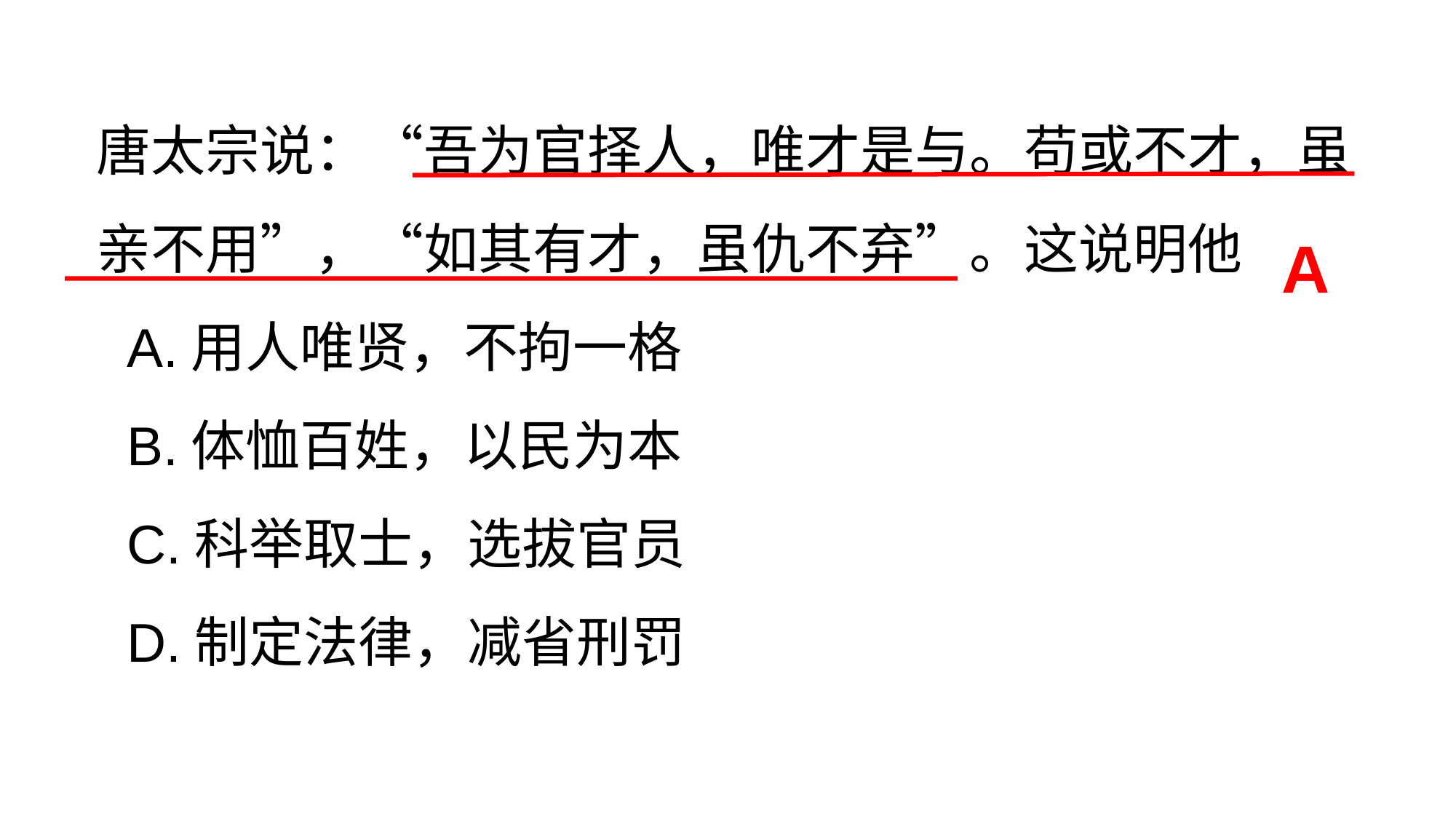

唐太宗说：“吾为官择人，唯才是与。苟或不才，虽亲不用”，“如其有才，虽仇不弃”。这说明他
  A.用人唯贤，不拘一格
  B.体恤百姓，以民为本
  C.科举取士，选拔官员
  D.制定法律，减省刑罚
A